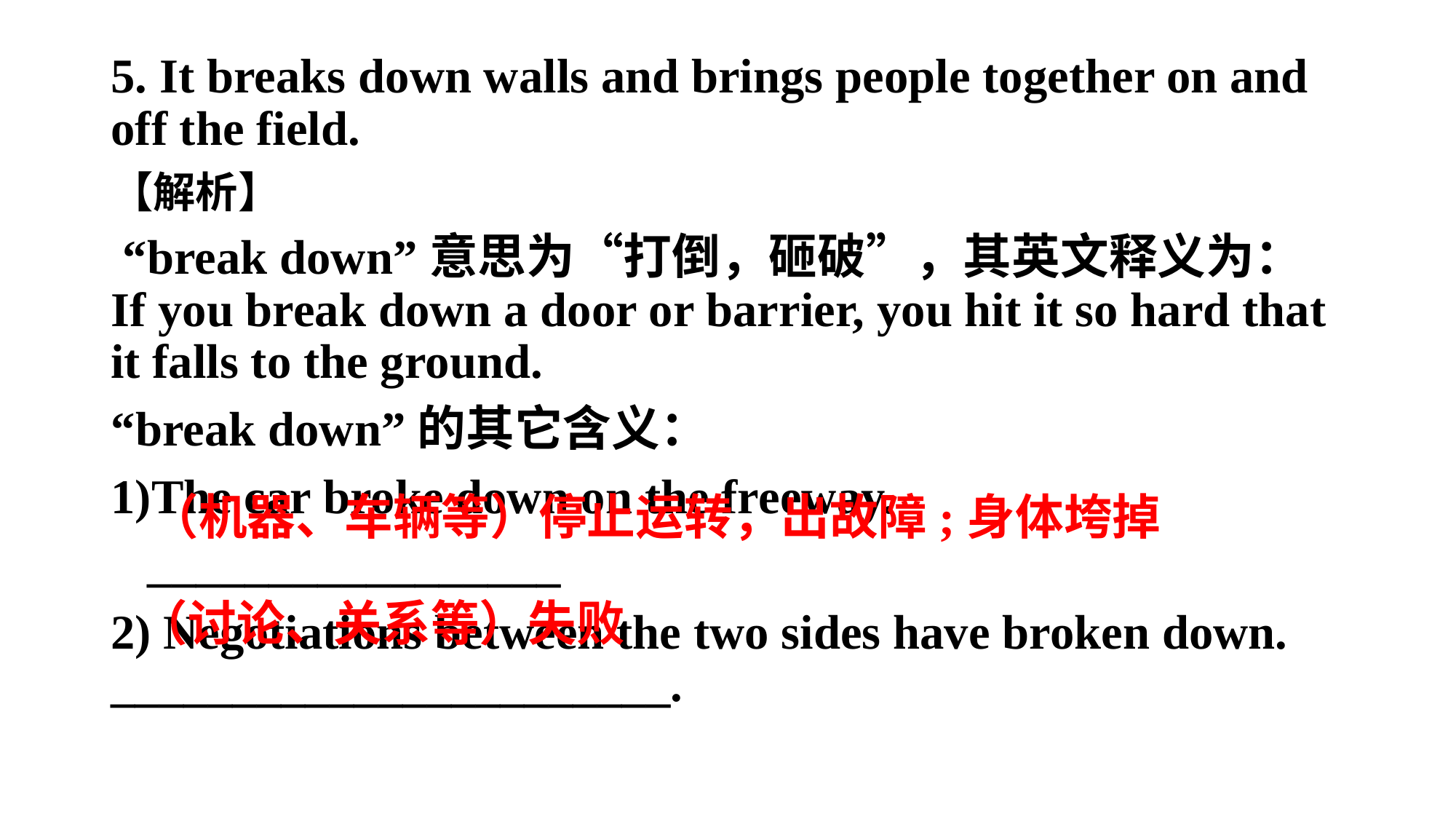

5. It breaks down walls and brings people together on and off the field.
【解析】
 “break down”意思为“打倒，砸破”，其英文释义为：If you break down a door or barrier, you hit it so hard that it falls to the ground.
“break down”的其它含义：
1)The car broke down on the freeway.
   _________________
2) Negotiations between the two sides have broken down. _______________________.
（机器、车辆等）停止运转，出故障;身体垮掉
（讨论、关系等）失败